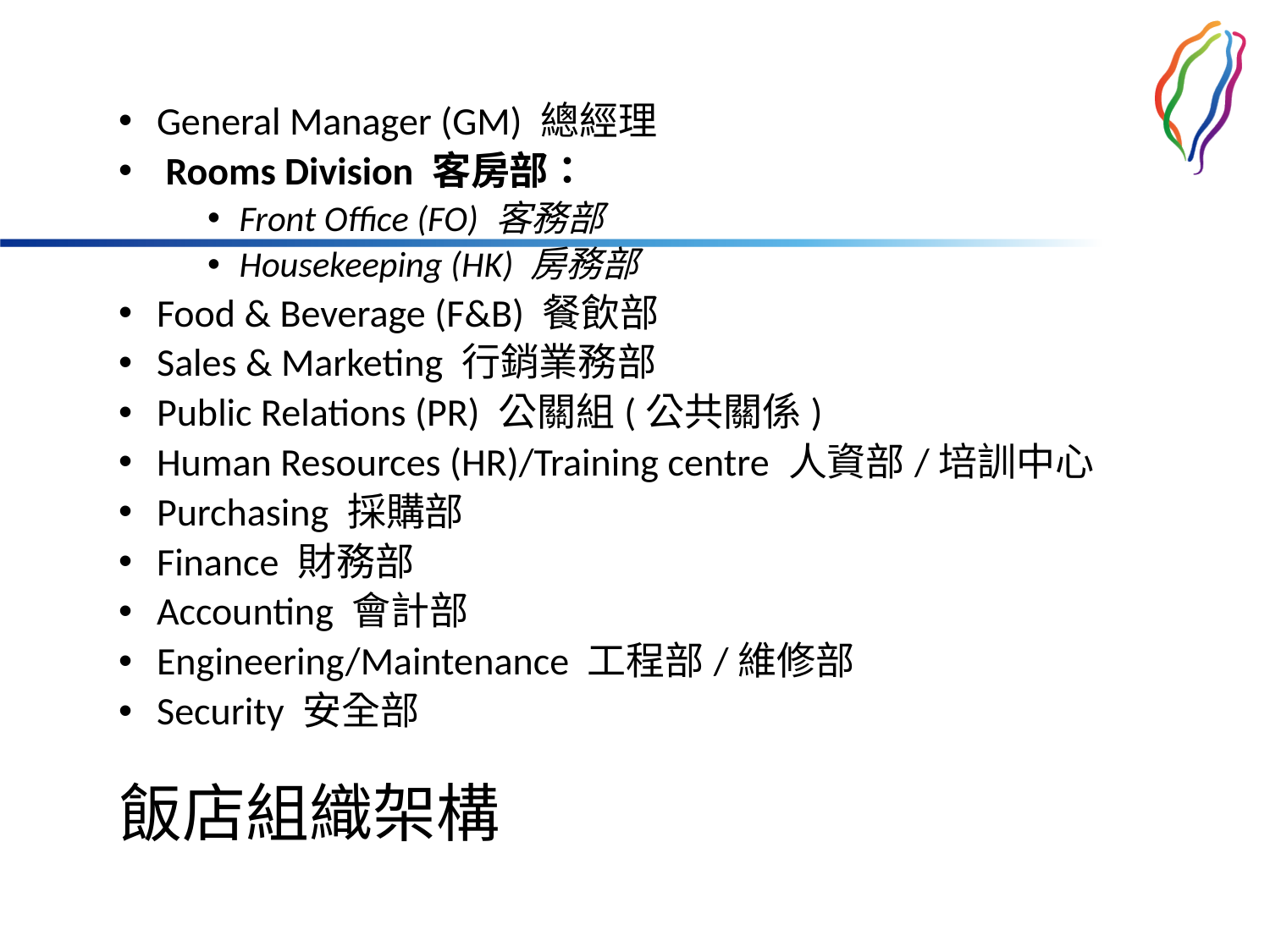

General Manager (GM) 總經理
 Rooms Division 客房部：
Front Office (FO) 客務部
Housekeeping (HK) 房務部
Food & Beverage (F&B) 餐飲部
Sales & Marketing 行銷業務部
Public Relations (PR) 公關組(公共關係)
Human Resources (HR)/Training centre 人資部/培訓中心
Purchasing 採購部
Finance 財務部
Accounting 會計部
Engineering/Maintenance 工程部/維修部
Security 安全部

# 飯店組織架構